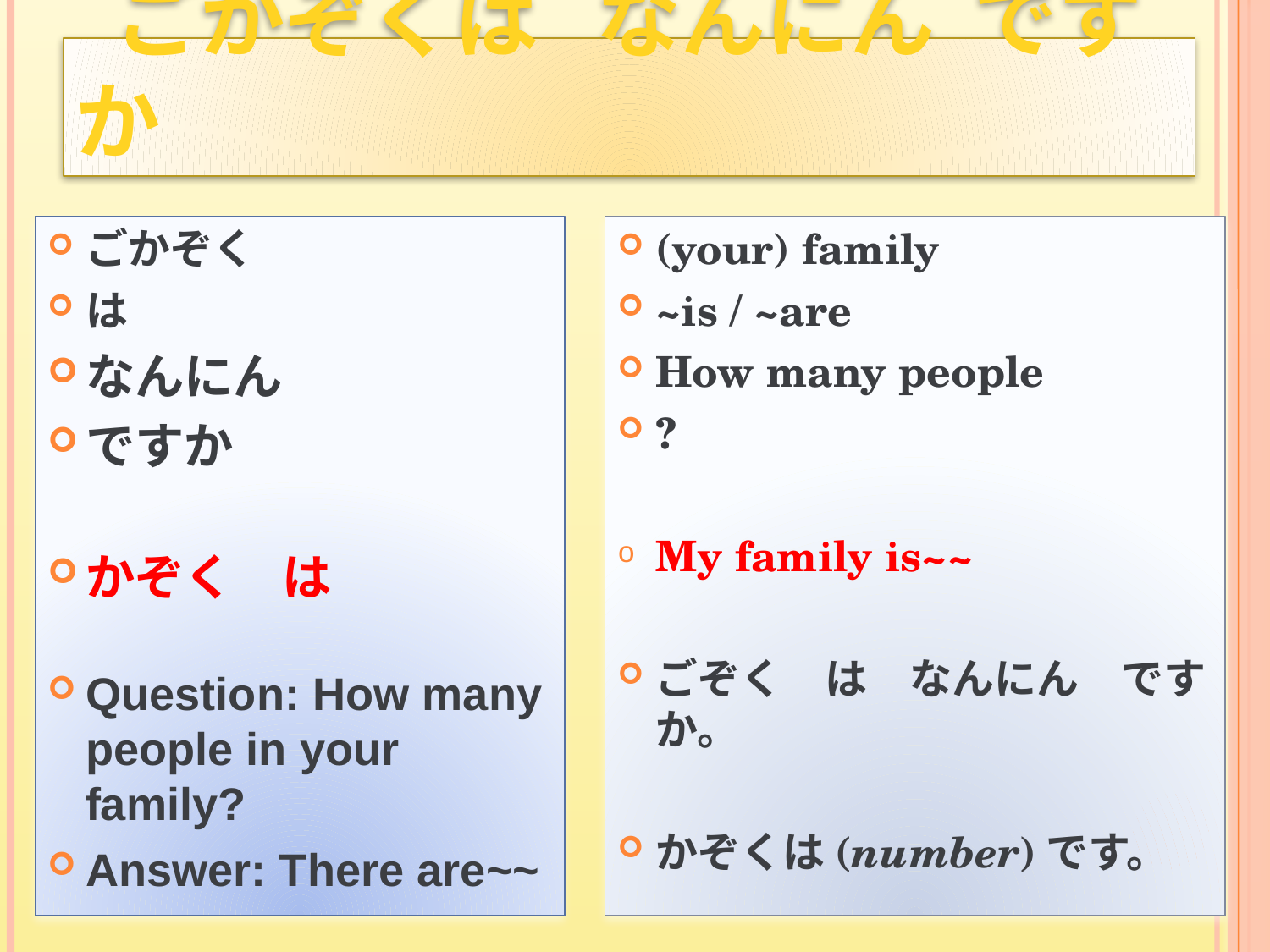

# ごかぞくは   なんにん  ですか
ごかぞく
は
なんにん
ですか

かぞく　は

Question: How many people in your family?
Answer: There are~~
(your) family
~is / ~are
How many people
?

My family is~~

ごぞく　は　なんにん　ですか。

かぞくは(number)です。